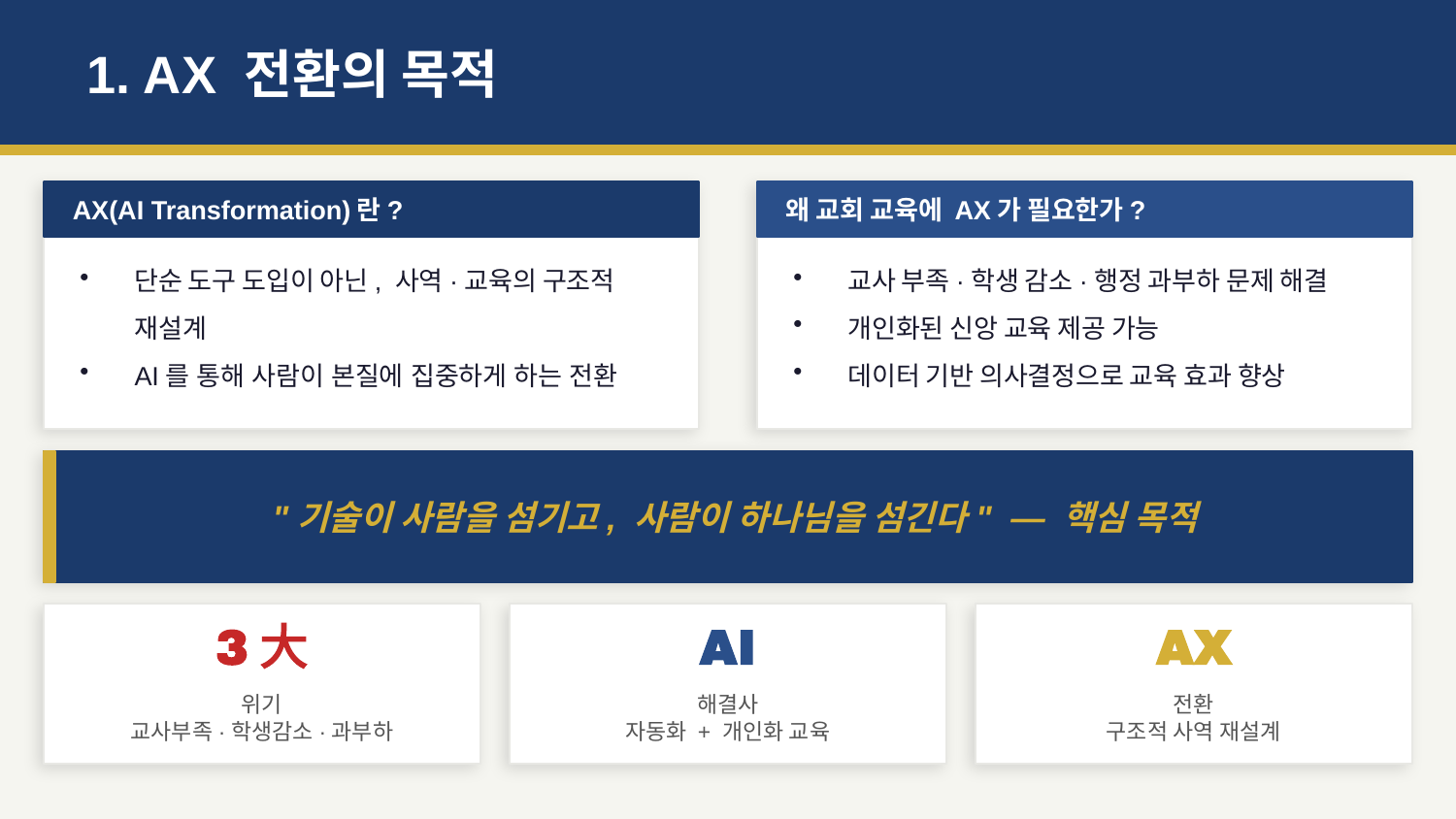

1. AX 전환의 목적

AX(AI Transformation)란?
왜 교회 교육에 AX가 필요한가?
단순 도구 도입이 아닌, 사역·교육의 구조적  재설계
AI를 통해 사람이 본질에 집중하게 하는 전환
교사 부족·학생 감소·행정 과부하 문제 해결
개인화된 신앙 교육 제공 가능
데이터 기반 의사결정으로 교육 효과 향상

"기술이 사람을 섬기고, 사람이 하나님을 섬긴다"  — 핵심 목적

3大
AI
AX
위기
교사부족·학생감소·과부하
해결사
자동화 + 개인화 교육
전환
구조적 사역 재설계